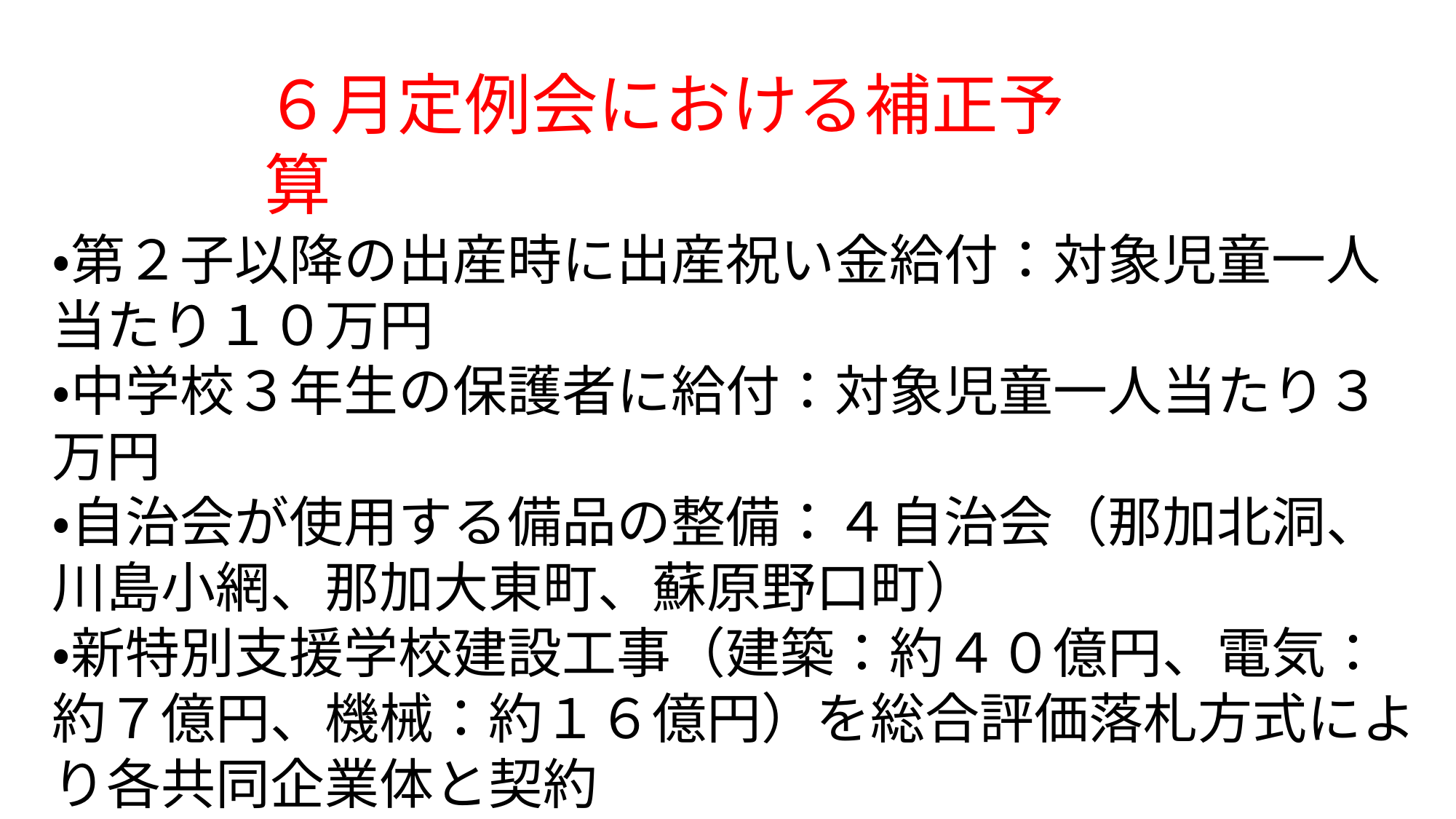

６月定例会における補正予算
・第２子以降の出産時に出産祝い金給付：対象児童一人当たり１０万円
・中学校３年生の保護者に給付：対象児童一人当たり３万円
・自治会が使用する備品の整備：４自治会（那加北洞、川島小網、那加大東町、蘇原野口町）
・新特別支援学校建設工事（建築：約４０億円、電気：約７億円、機械：約１６億円）を総合評価落札方式により各共同企業体と契約